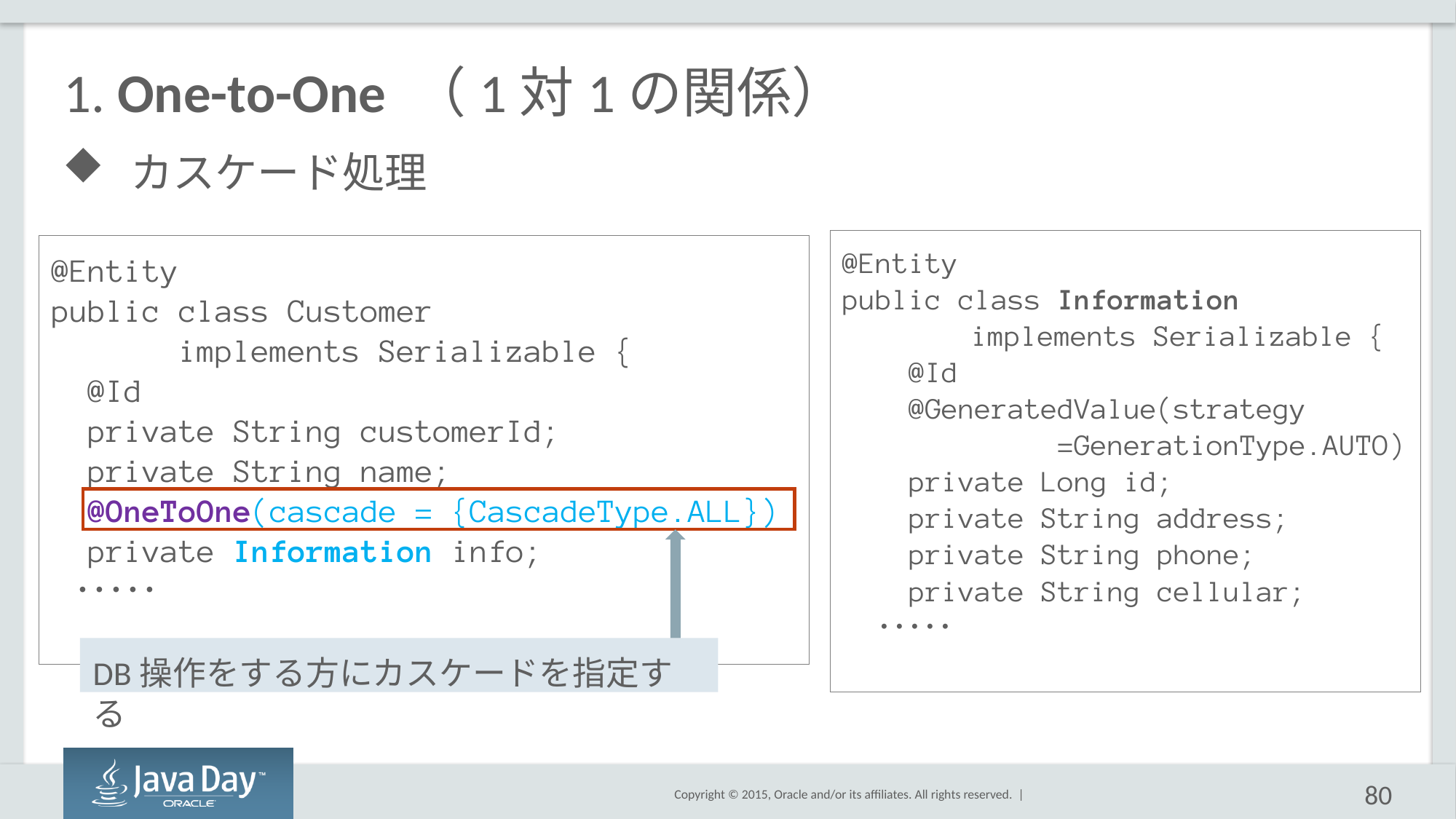

# 1. One-to-One （1対1の関係）
カスケード処理

@Entity
public class Information
　　　　implements Serializable {
    @Id
    @GeneratedValue(strategy
             =GenerationType.AUTO)
    private Long id;
    private String address;
    private String phone;
    private String cellular;
    ･････

@Entity
public class Customer
       implements Serializable {
  @Id
  private String customerId;
  private String name;
  @OneToOne(cascade = {CascadeType.ALL})
  private Information info;
  ･････

DB操作をする方にカスケードを指定する
80